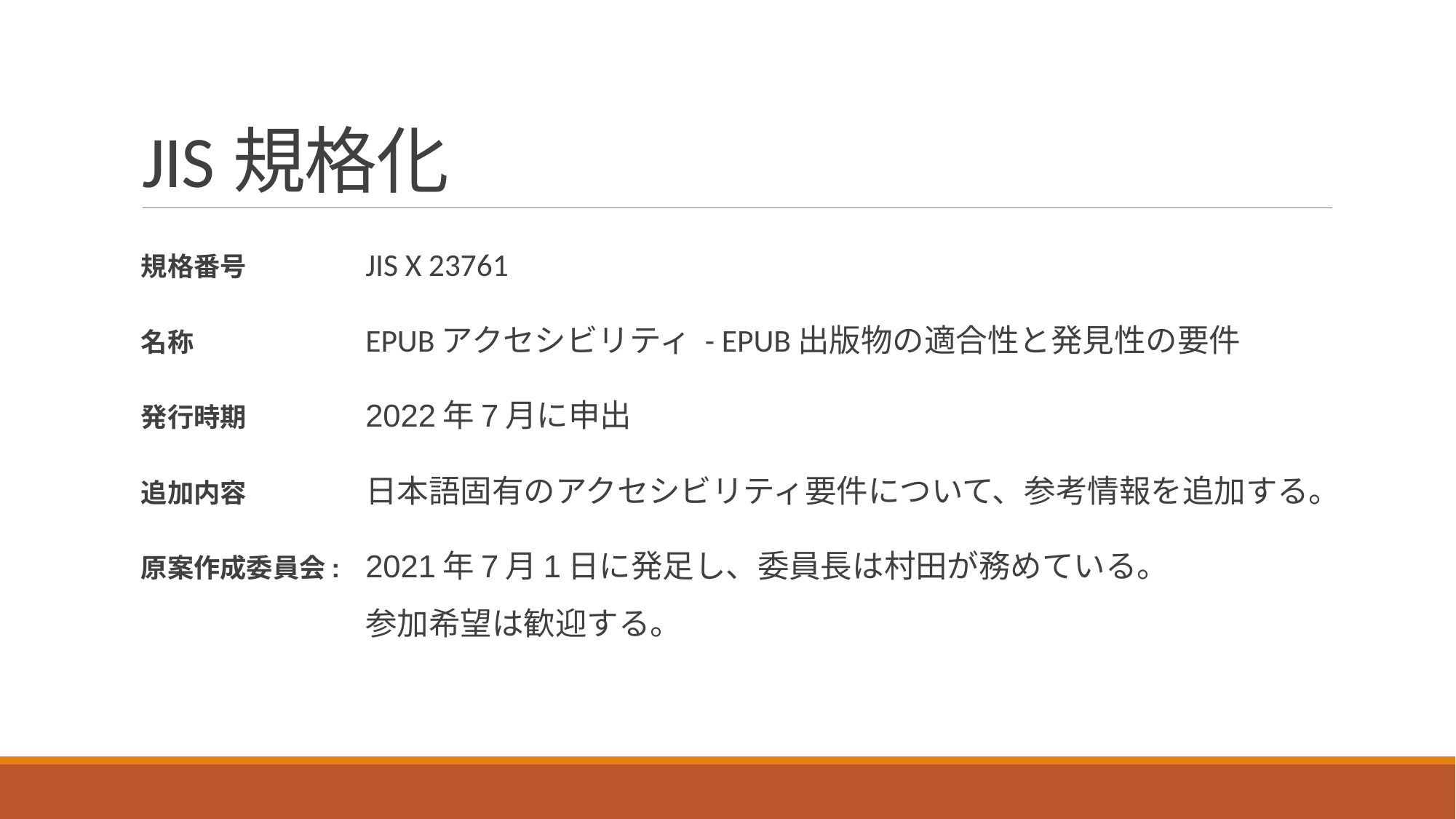

# JIS規格化
規格番号 	JIS X 23761
名称	EPUBアクセシビリティ - EPUB出版物の適合性と発見性の要件
発行時期 	2022年7月に申出
追加内容 	日本語固有のアクセシビリティ要件について、参考情報を追加する。
原案作成委員会: 	2021年7月1日に発足し、委員長は村田が務めている。
	参加希望は歓迎する。